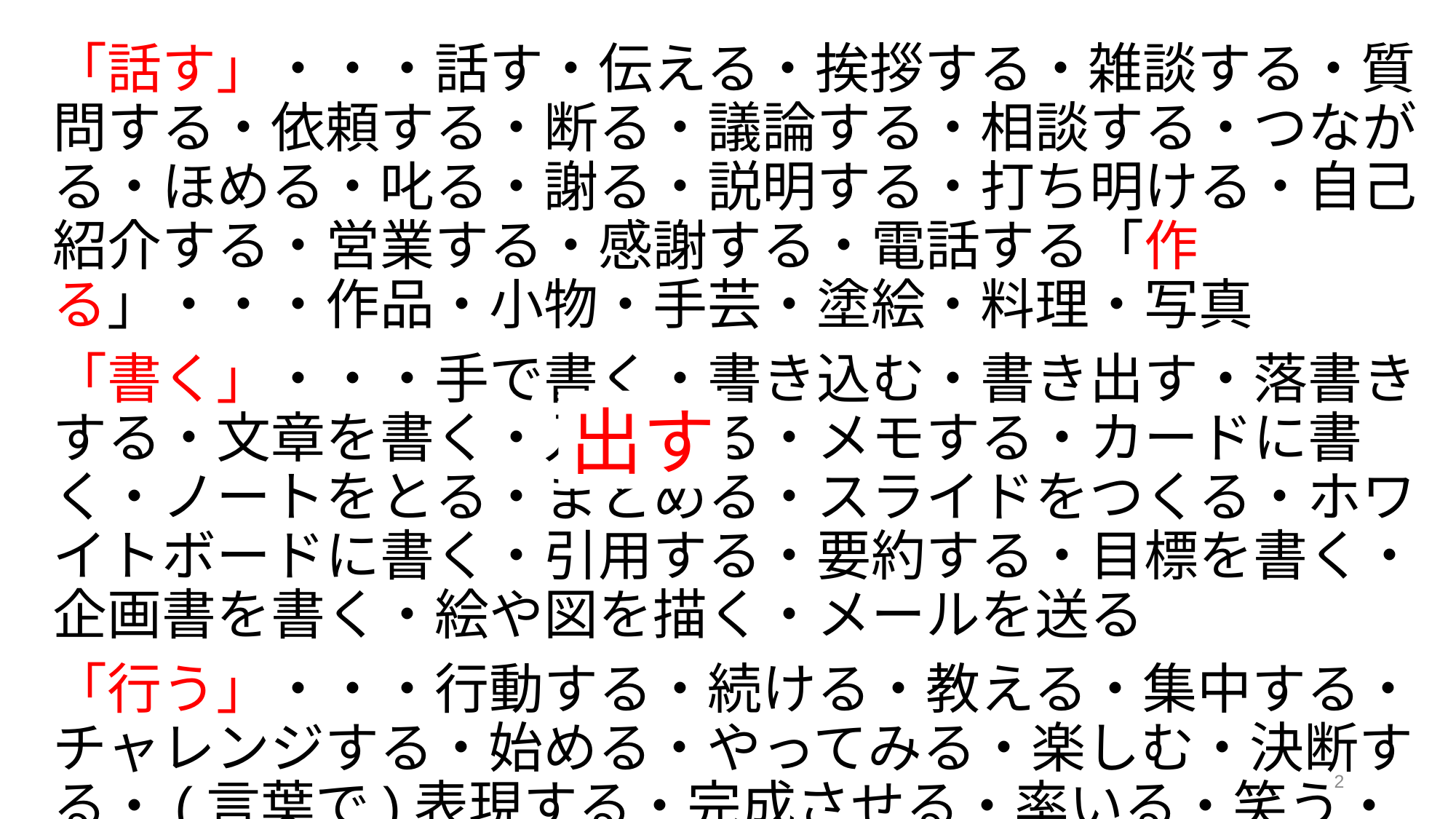

「話す」・・・話す・伝える・挨拶する・雑談する・質問する・依頼する・断る・議論する・相談する・つながる・ほめる・叱る・謝る・説明する・打ち明ける・自己紹介する・営業する・感謝する・電話する「作る」・・・作品・小物・手芸・塗絵・料理・写真
「書く」・・・手で書く・書き込む・書き出す・落書きする・文章を書く・入力する・メモする・カードに書く・ノートをとる・まとめる・スライドをつくる・ホワイトボードに書く・引用する・要約する・目標を書く・企画書を書く・絵や図を描く・メールを送る
「行う」・・・行動する・続ける・教える・集中する・チャレンジする・始める・やってみる・楽しむ・決断する・(言葉で)表現する・完成させる・率いる・笑う・泣く・怒る・眠る・危機管理する・時間管理する「運動する」・・・歩く・走る・筋トレ・スクワット

出す
2